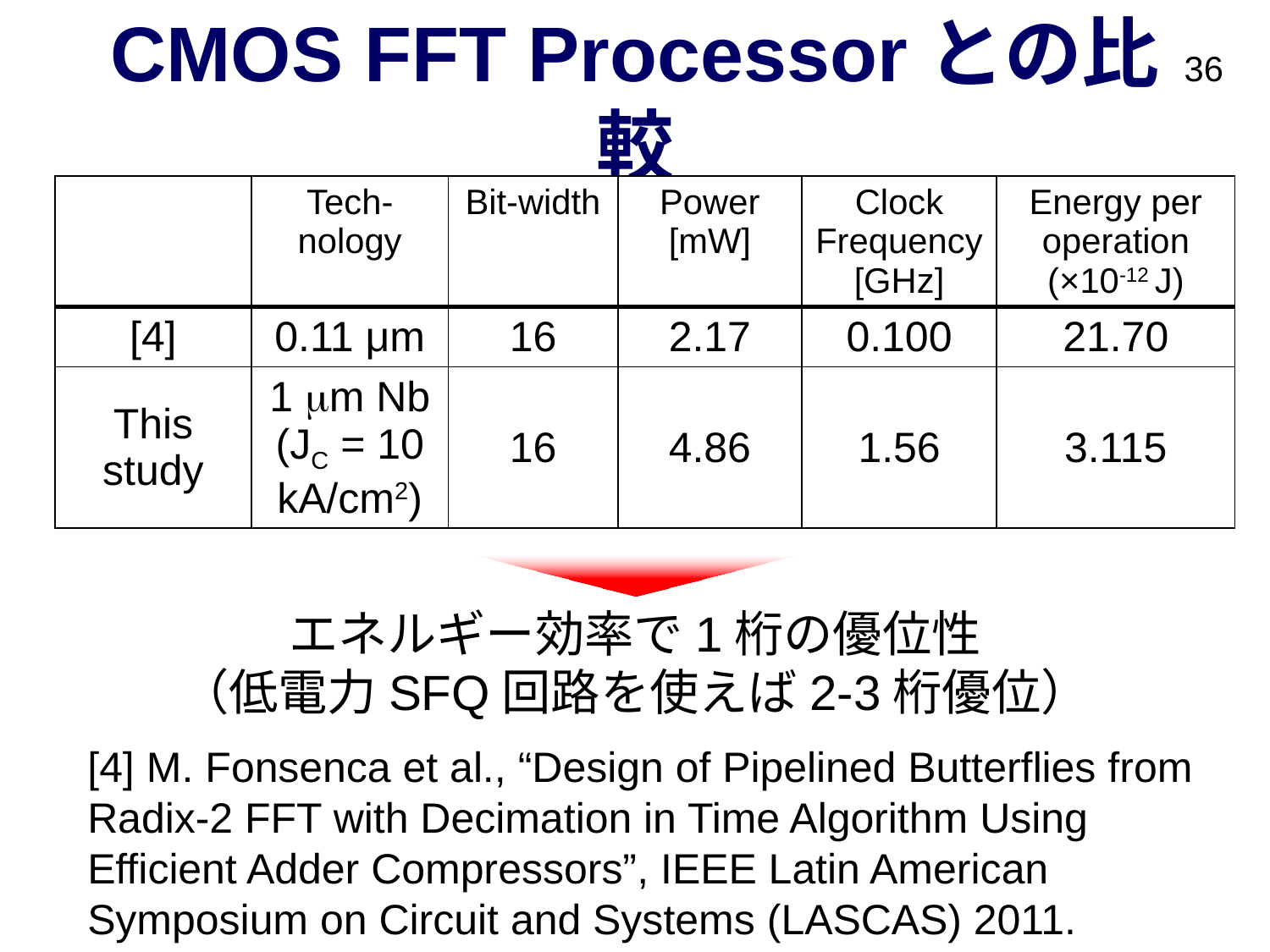

# CMOS FFT Processorとの比較
|  | Tech-nology | Bit-width | Power [mW] | Clock Frequency [GHz] | Energy per operation (×10-12 J) |
| --- | --- | --- | --- | --- | --- |
| [4] | 0.11 μm | 16 | 2.17 | 0.100 | 21.70 |
| This study | 1 μm Nb (JC = 10 kA/cm2) | 16 | 4.86 | 1.56 | 3.115 |

エネルギー効率で1桁の優位性
（低電力SFQ回路を使えば2-3桁優位）
[4] M. Fonsenca et al., “Design of Pipelined Butterflies from Radix-2 FFT with Decimation in Time Algorithm Using Efficient Adder Compressors”, IEEE Latin American Symposium on Circuit and Systems (LASCAS) 2011.